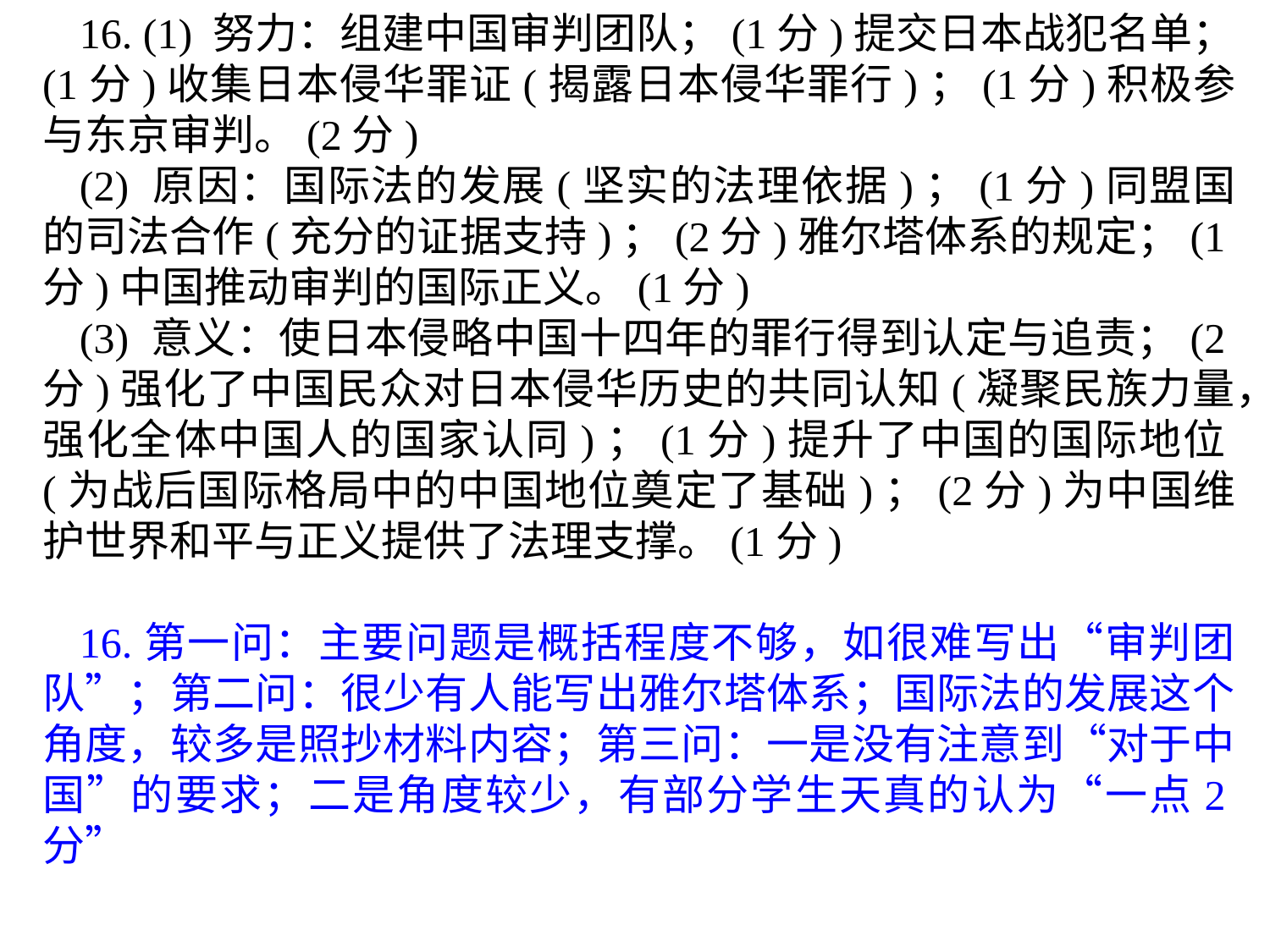

16. (1) 努力：组建中国审判团队；(1分)提交日本战犯名单；(1分)收集日本侵华罪证(揭露日本侵华罪行)；(1分)积极参与东京审判。(2分)
(2) 原因：国际法的发展(坚实的法理依据)；(1分)同盟国的司法合作(充分的证据支持)；(2分)雅尔塔体系的规定；(1分)中国推动审判的国际正义。(1分)
(3) 意义：使日本侵略中国十四年的罪行得到认定与追责；(2分)强化了中国民众对日本侵华历史的共同认知(凝聚民族力量，强化全体中国人的国家认同)；(1分)提升了中国的国际地位(为战后国际格局中的中国地位奠定了基础)；(2分)为中国维护世界和平与正义提供了法理支撑。(1分)

16.第一问：主要问题是概括程度不够，如很难写出“审判团队”；第二问：很少有人能写出雅尔塔体系；国际法的发展这个角度，较多是照抄材料内容；第三问：一是没有注意到“对于中国”的要求；二是角度较少，有部分学生天真的认为“一点2分”